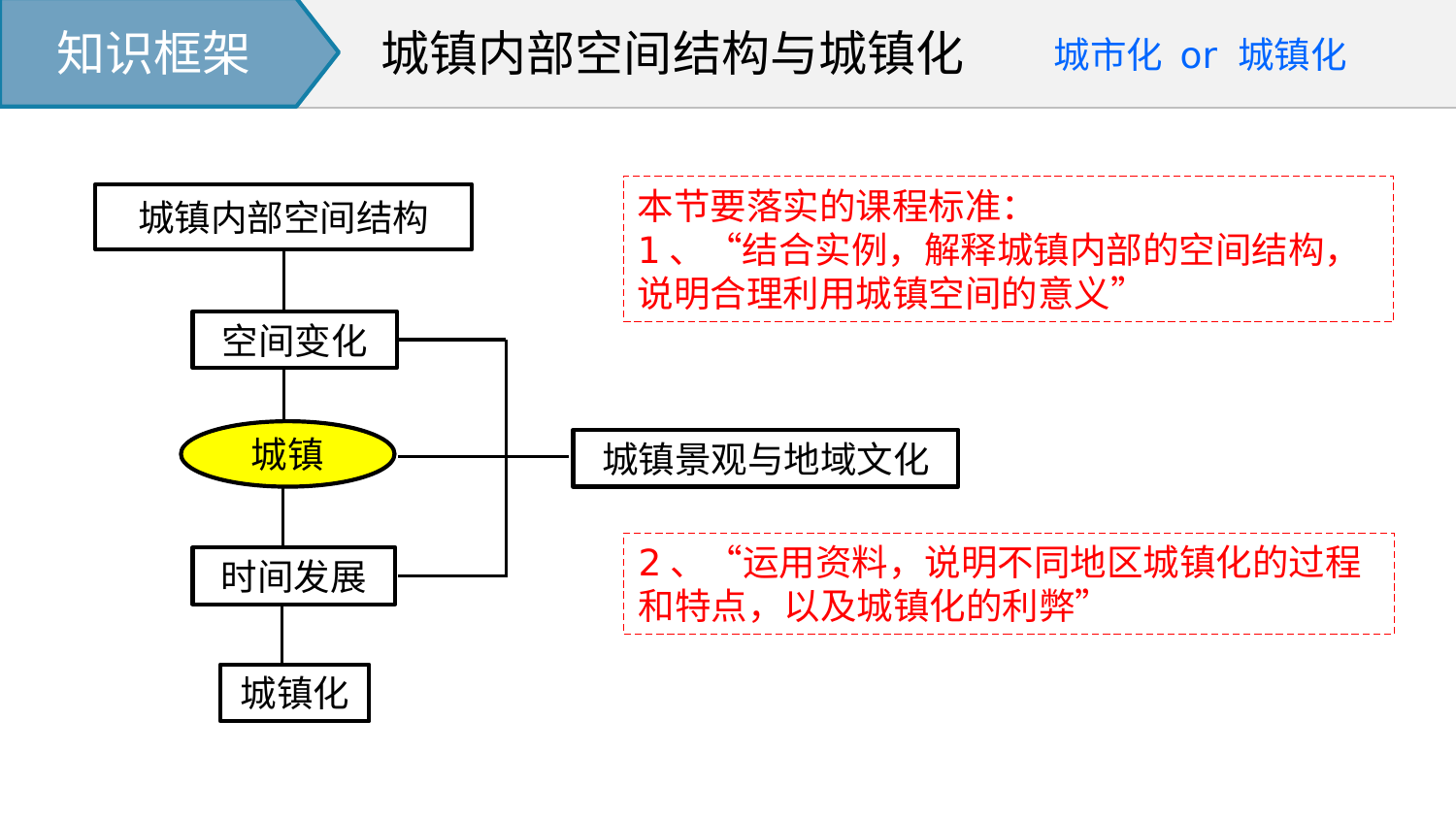

城镇内部空间结构与城镇化
# 知识框架
城市化 or 城镇化
本节要落实的课程标准：
1、“结合实例，解释城镇内部的空间结构，说明合理利用城镇空间的意义”
城镇内部空间结构
空间变化
城镇
城镇景观与地域文化
时间发展
城镇化
2、“运用资料，说明不同地区城镇化的过程和特点，以及城镇化的利弊”